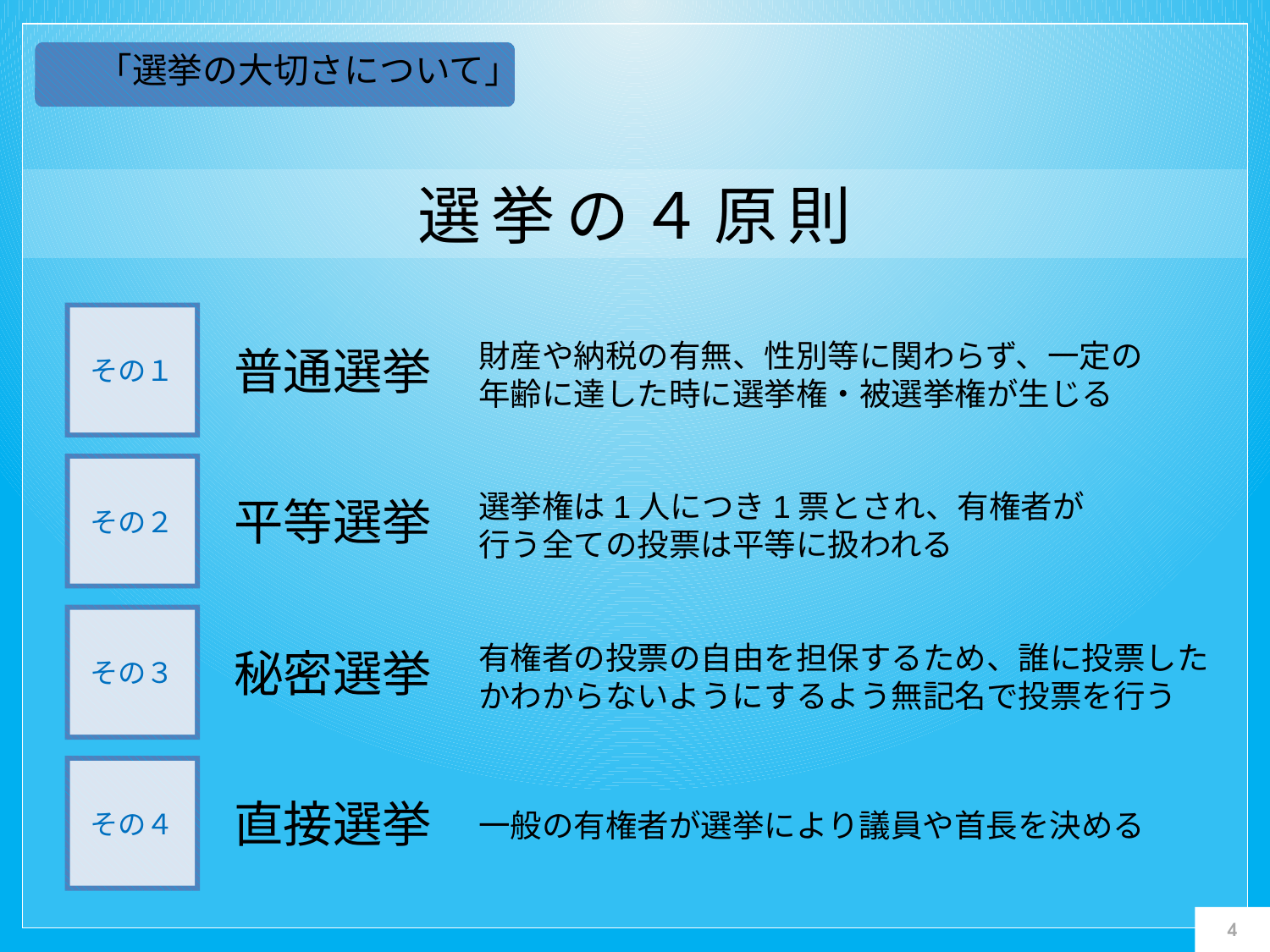

「選挙の大切さについて」
選挙の４原則

その１
財産や納税の有無、性別等に関わらず、一定の
年齢に達した時に選挙権・被選挙権が生じる
普通選挙

その２
選挙権は1人につき1票とされ、有権者が
行う全ての投票は平等に扱われる
平等選挙

その３
有権者の投票の自由を担保するため、誰に投票した
かわからないようにするよう無記名で投票を行う
秘密選挙

その４
直接選挙
一般の有権者が選挙により議員や首長を決める
4